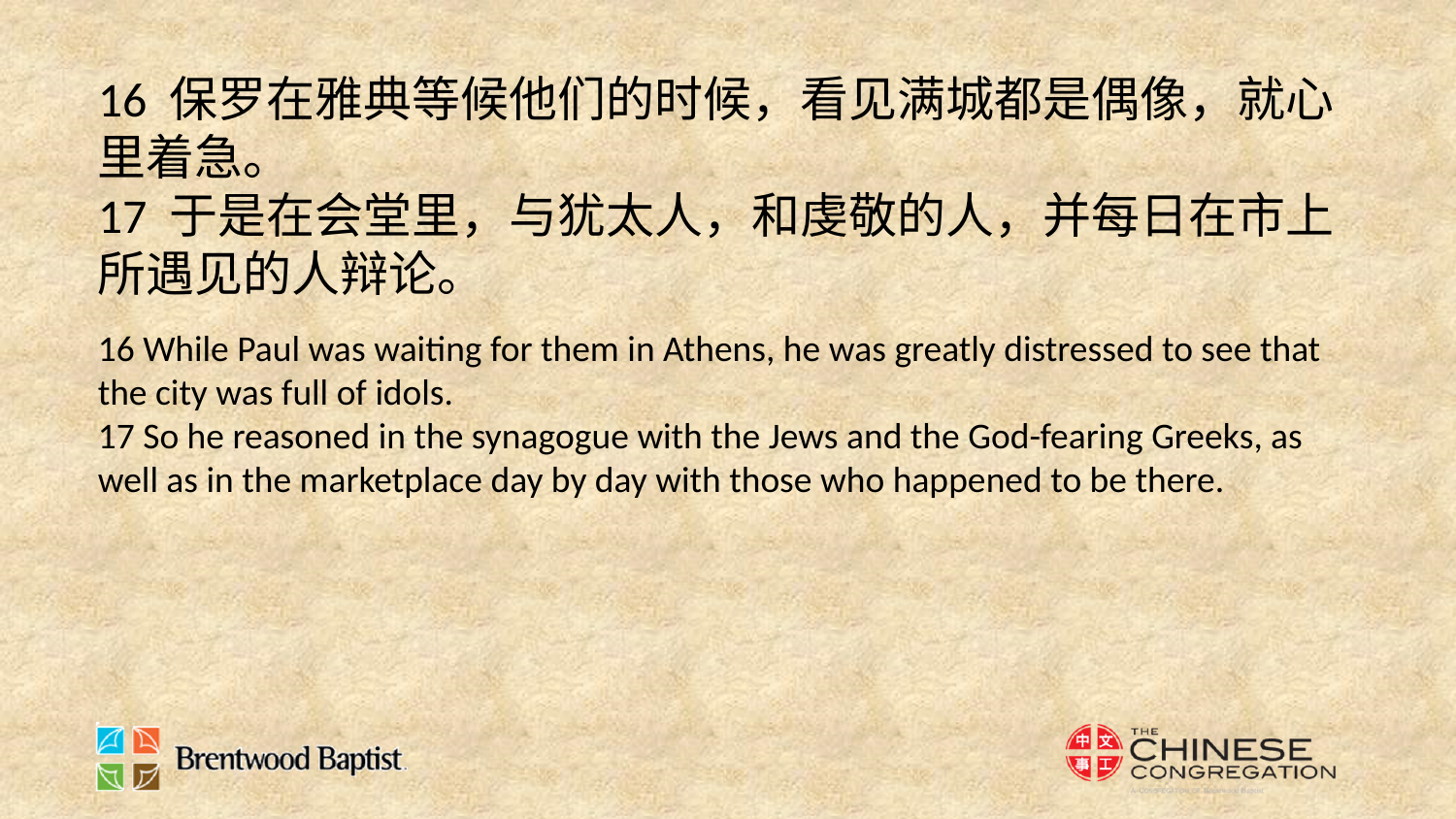

16 保罗在雅典等候他们的时候，看见满城都是偶像，就心里着急。
17 于是在会堂里，与犹太人，和虔敬的人，并每日在市上所遇见的人辩论。

16 While Paul was waiting for them in Athens, he was greatly distressed to see that the city was full of idols.
17 So he reasoned in the synagogue with the Jews and the God-fearing Greeks, as well as in the marketplace day by day with those who happened to be there.